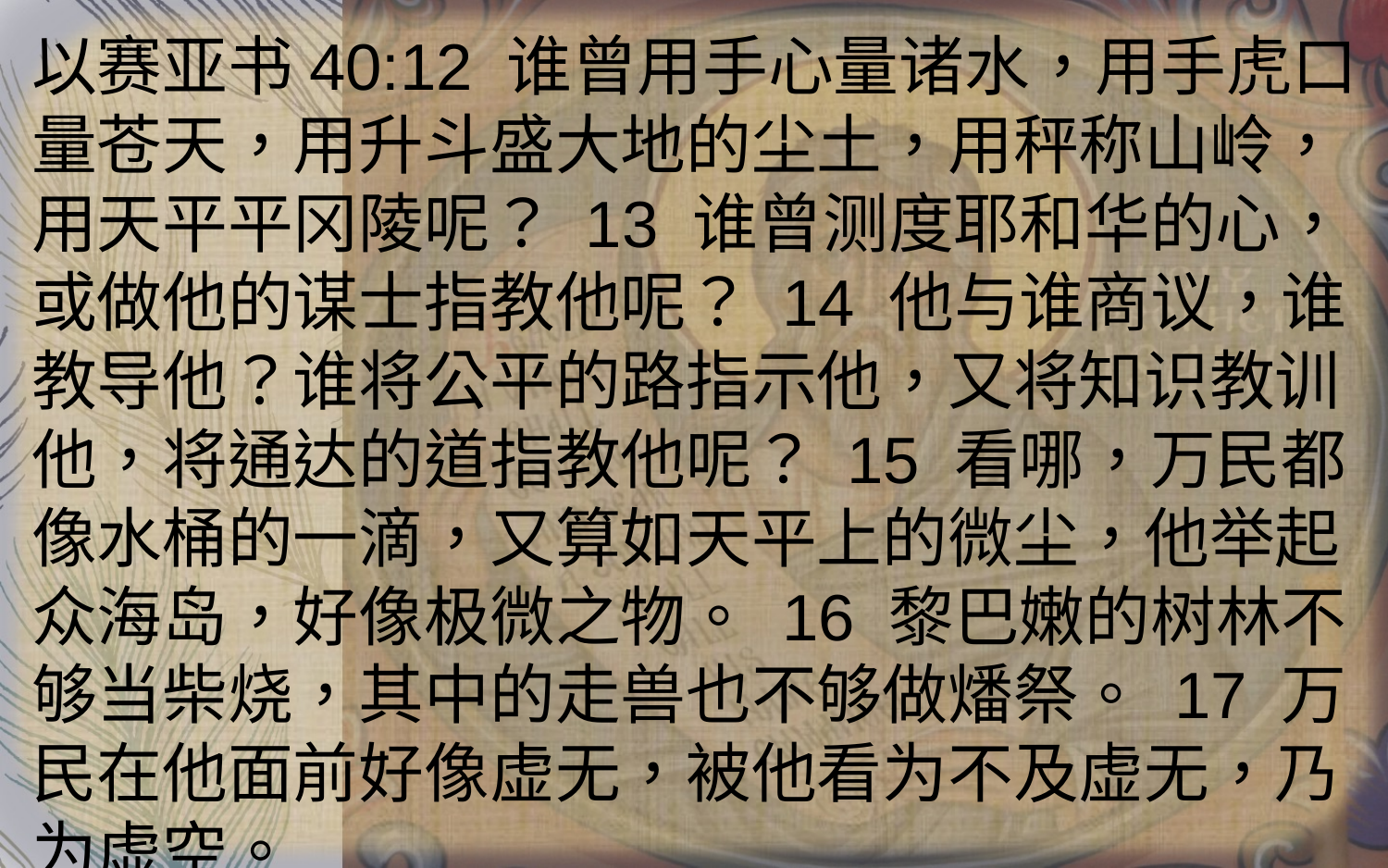

以赛亚书40:12 谁曾用手心量诸水，用手虎口量苍天，用升斗盛大地的尘土，用秤称山岭，用天平平冈陵呢？ 13 谁曾测度耶和华的心，或做他的谋士指教他呢？ 14 他与谁商议，谁教导他？谁将公平的路指示他，又将知识教训他，将通达的道指教他呢？ 15 看哪，万民都像水桶的一滴，又算如天平上的微尘，他举起众海岛，好像极微之物。 16 黎巴嫩的树林不够当柴烧，其中的走兽也不够做燔祭。 17 万民在他面前好像虚无，被他看为不及虚无，乃为虚空。